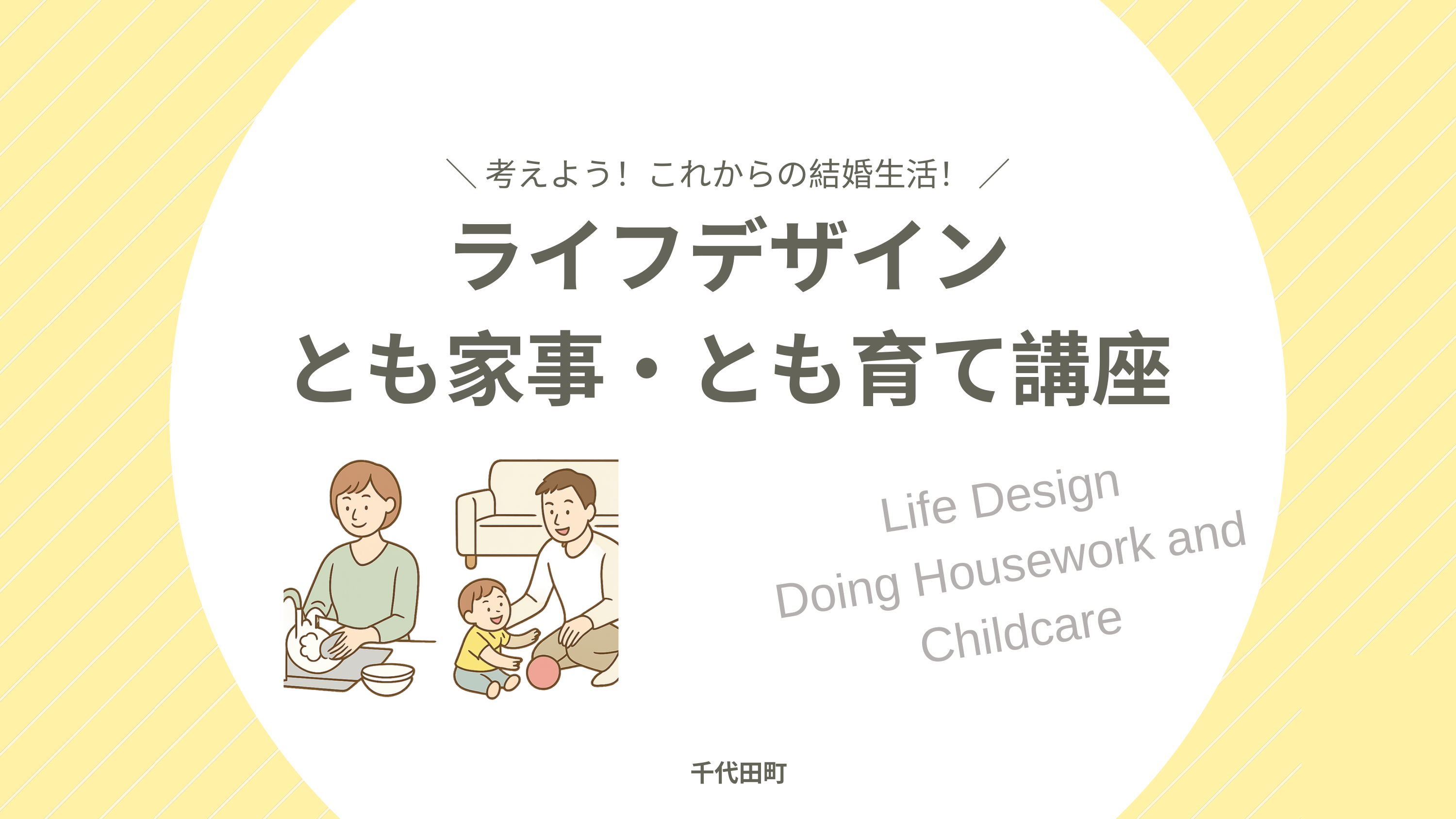

＼ 考えよう！これからの結婚生活！ ／
ライフデザイン
とも家事・とも育て講座

Life Design
Doing Housework and Childcare
千代田町